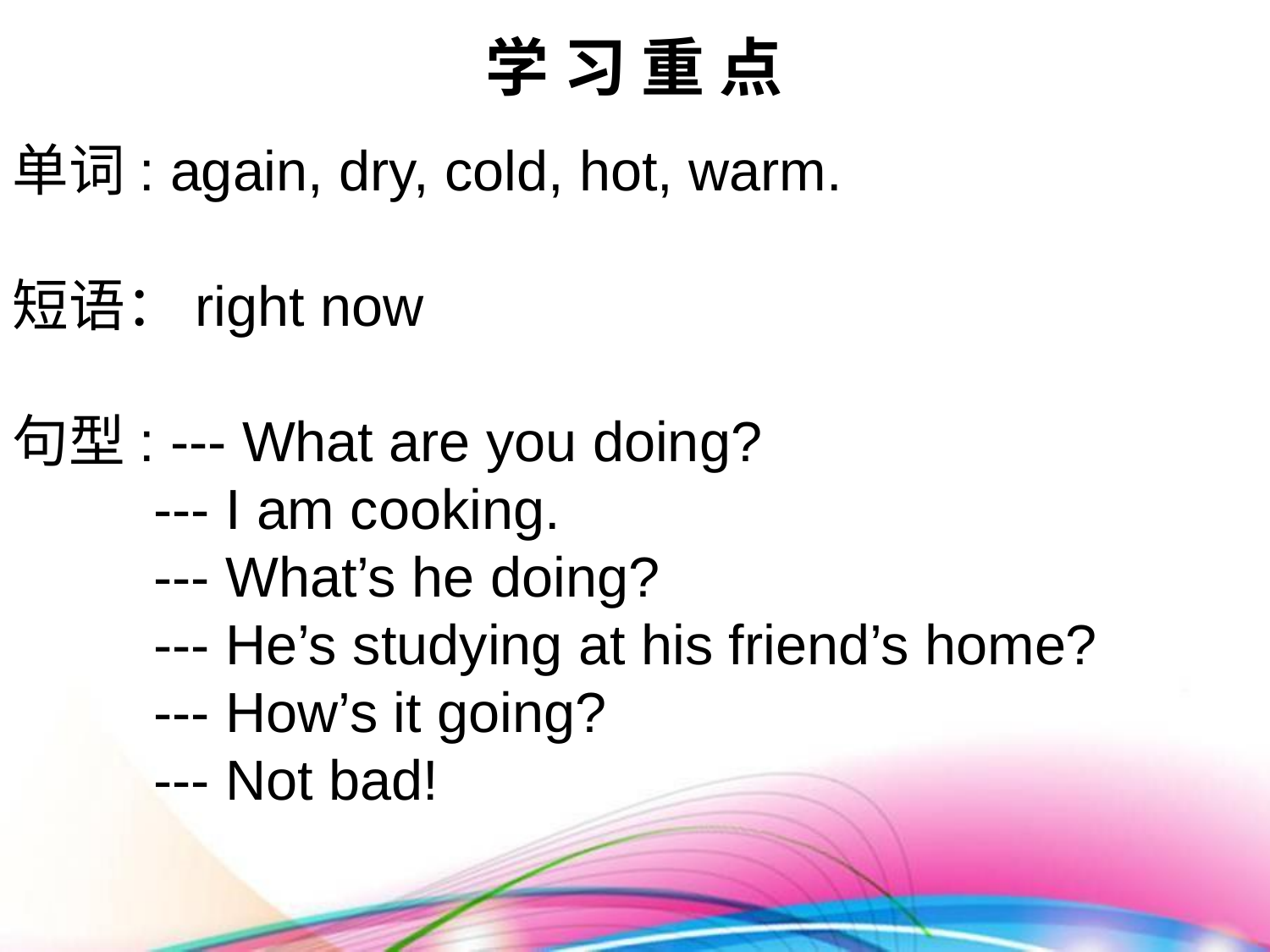

学 习 重 点
单词: again, dry, cold, hot, warm.

短语：right now

句型: --- What are you doing?
         --- I am cooking.
         --- What’s he doing?
         --- He’s studying at his friend’s home?
         --- How’s it going?
         --- Not bad!